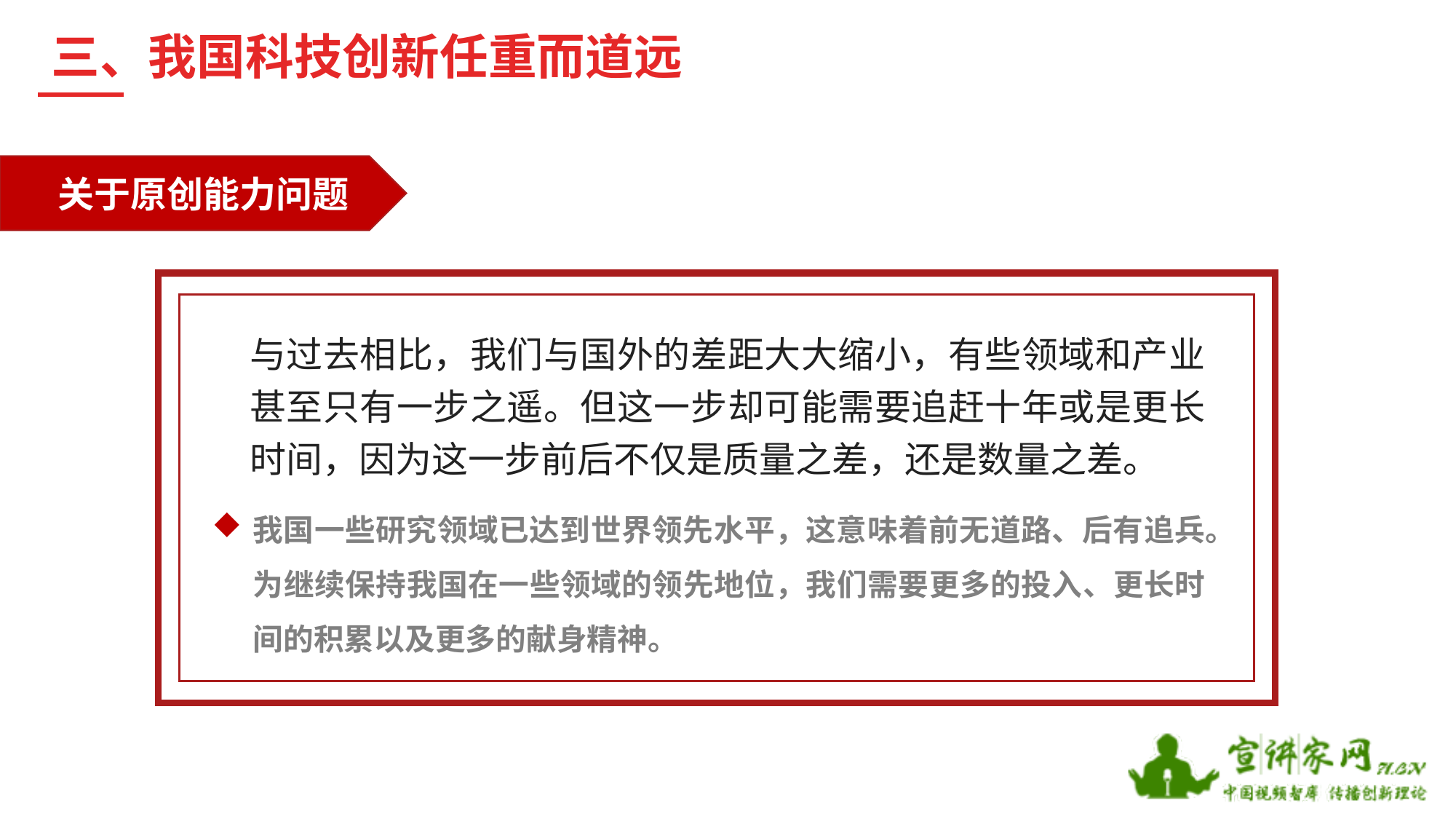

三、我国科技创新任重而道远

关于原创能力问题

与过去相比，我们与国外的差距大大缩小，有些领域和产业甚至只有一步之遥。但这一步却可能需要追赶十年或是更长时间，因为这一步前后不仅是质量之差，还是数量之差。
我国一些研究领域已达到世界领先水平，这意味着前无道路、后有追兵。为继续保持我国在一些领域的领先地位，我们需要更多的投入、更长时间的积累以及更多的献身精神。